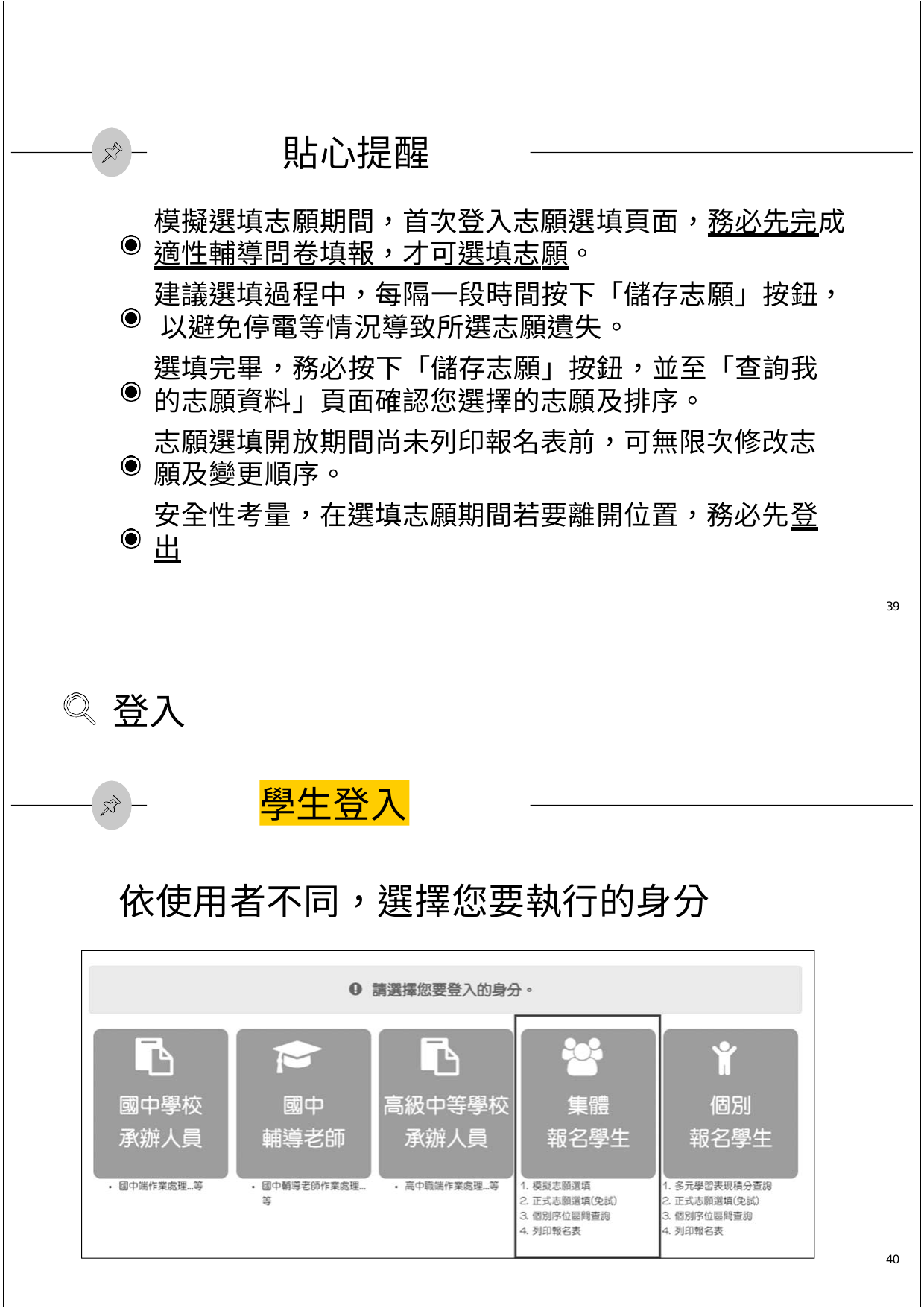

貼心提醒

模擬選填志願期間，首次登入志願選填頁面，務必先完成 適性輔導問卷填報，才可選填志願。
建議選填過程中，每隔⼀段時間按下「儲存志願」按鈕，  以避免停電等情況導致所選志願遺失。
選填完畢，務必按下「儲存志願」按鈕，並⾄「查詢我 的志願資料」頁面確認您選擇的志願及排序。
志願選填開放期間尚未列印報名表前，可無限次修改志 願及變更順序。
安全性考量，在選填志願期間若要離開位置，務必先登 出

39

登入

學生登入

依使用者不同，選擇您要執行的身分

40